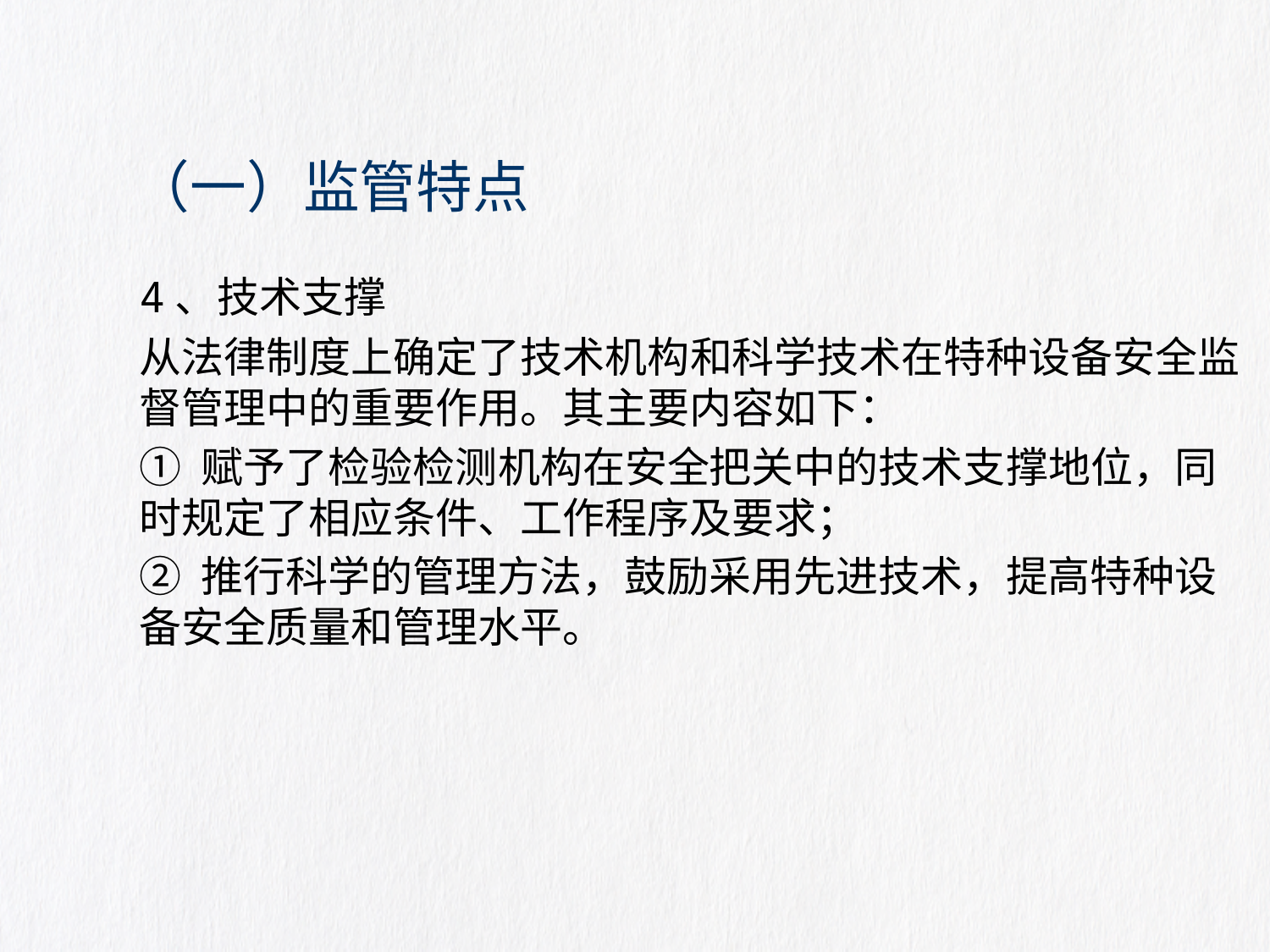

# （一）监管特点
4、技术支撑
从法律制度上确定了技术机构和科学技术在特种设备安全监督管理中的重要作用。其主要内容如下：
① 赋予了检验检测机构在安全把关中的技术支撑地位，同时规定了相应条件、工作程序及要求；
② 推行科学的管理方法，鼓励采用先进技术，提高特种设备安全质量和管理水平。
82